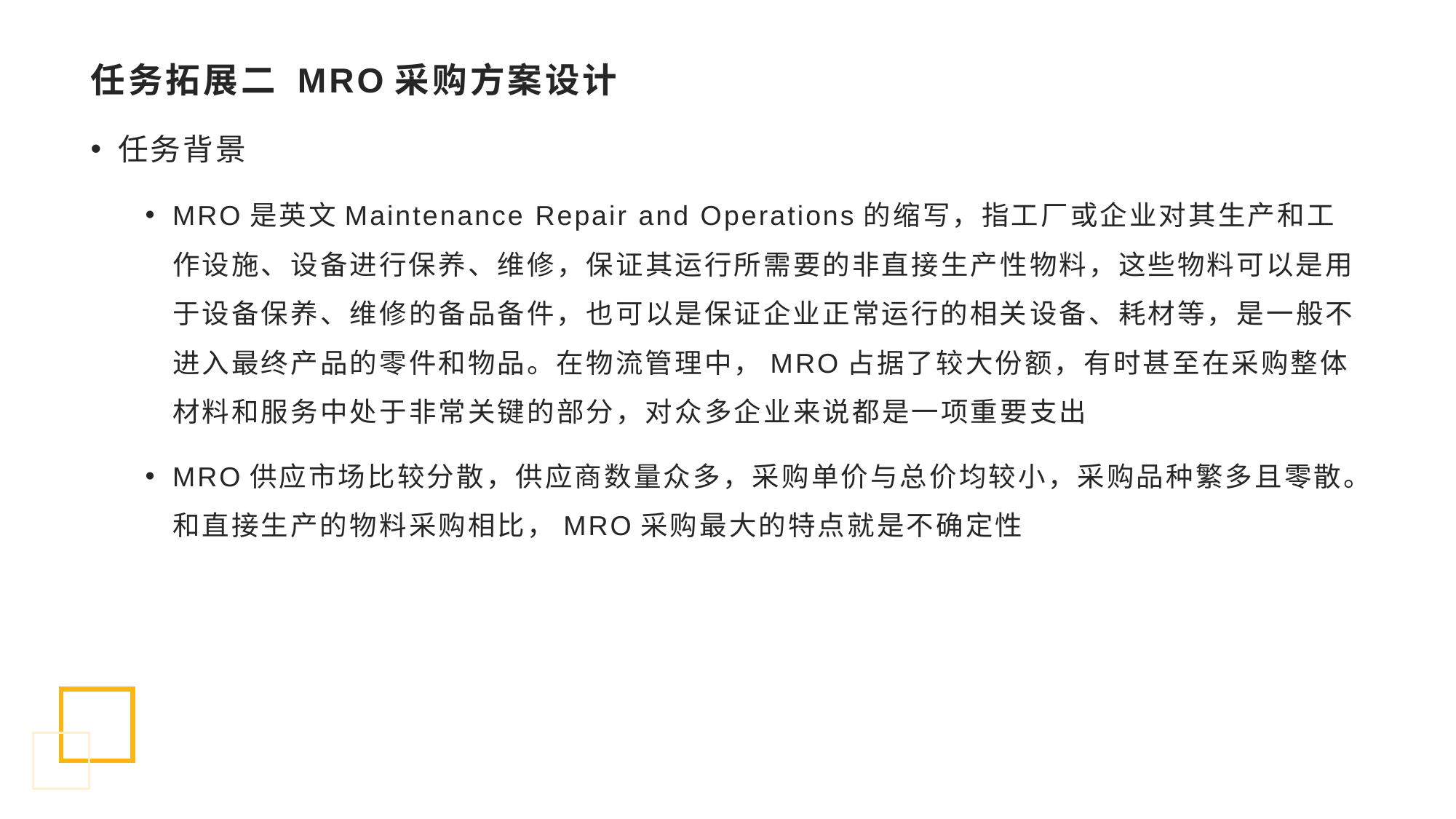

# 任务拓展二 MRO采购方案设计
任务背景
MRO是英文Maintenance Repair and Operations的缩写，指工厂或企业对其生产和工作设施、设备进行保养、维修，保证其运行所需要的非直接生产性物料，这些物料可以是用于设备保养、维修的备品备件，也可以是保证企业正常运行的相关设备、耗材等，是一般不进入最终产品的零件和物品。在物流管理中，MRO占据了较大份额，有时甚至在采购整体材料和服务中处于非常关键的部分，对众多企业来说都是一项重要支出
MRO供应市场比较分散，供应商数量众多，采购单价与总价均较小，采购品种繁多且零散。和直接生产的物料采购相比，MRO采购最大的特点就是不确定性